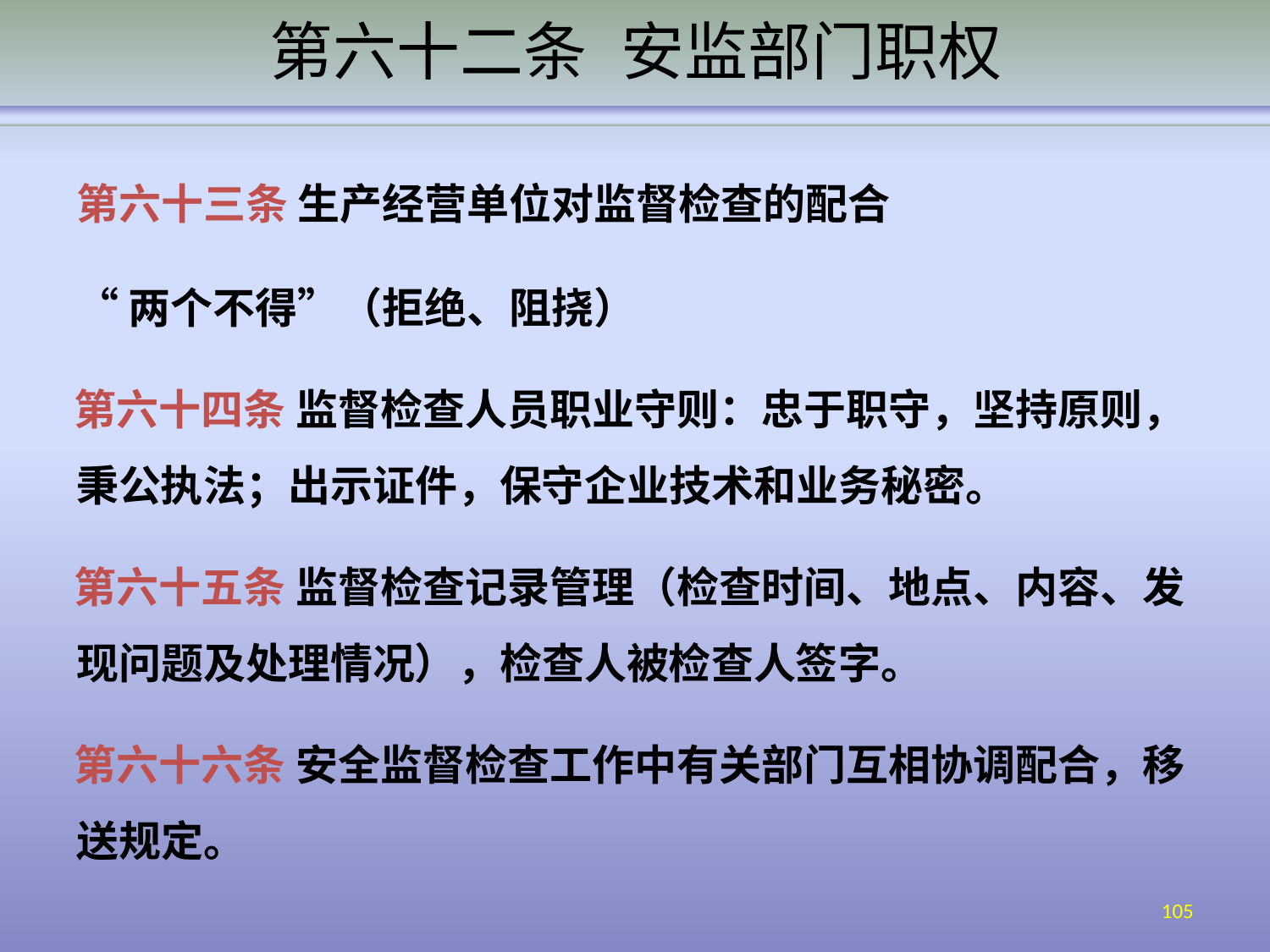

# 第六十二条	安监部门职权
第六十三条 生产经营单位对监督检查的配合

“两个不得”（拒绝、阻挠）
第六十四条 监督检查人员职业守则：忠于职守，坚持原则， 秉公执法；出示证件，保守企业技术和业务秘密。
第六十五条 监督检查记录管理（检查时间、地点、内容、发 现问题及处理情况），检查人被检查人签字。
第六十六条 安全监督检查工作中有关部门互相协调配合，移 送规定。
105